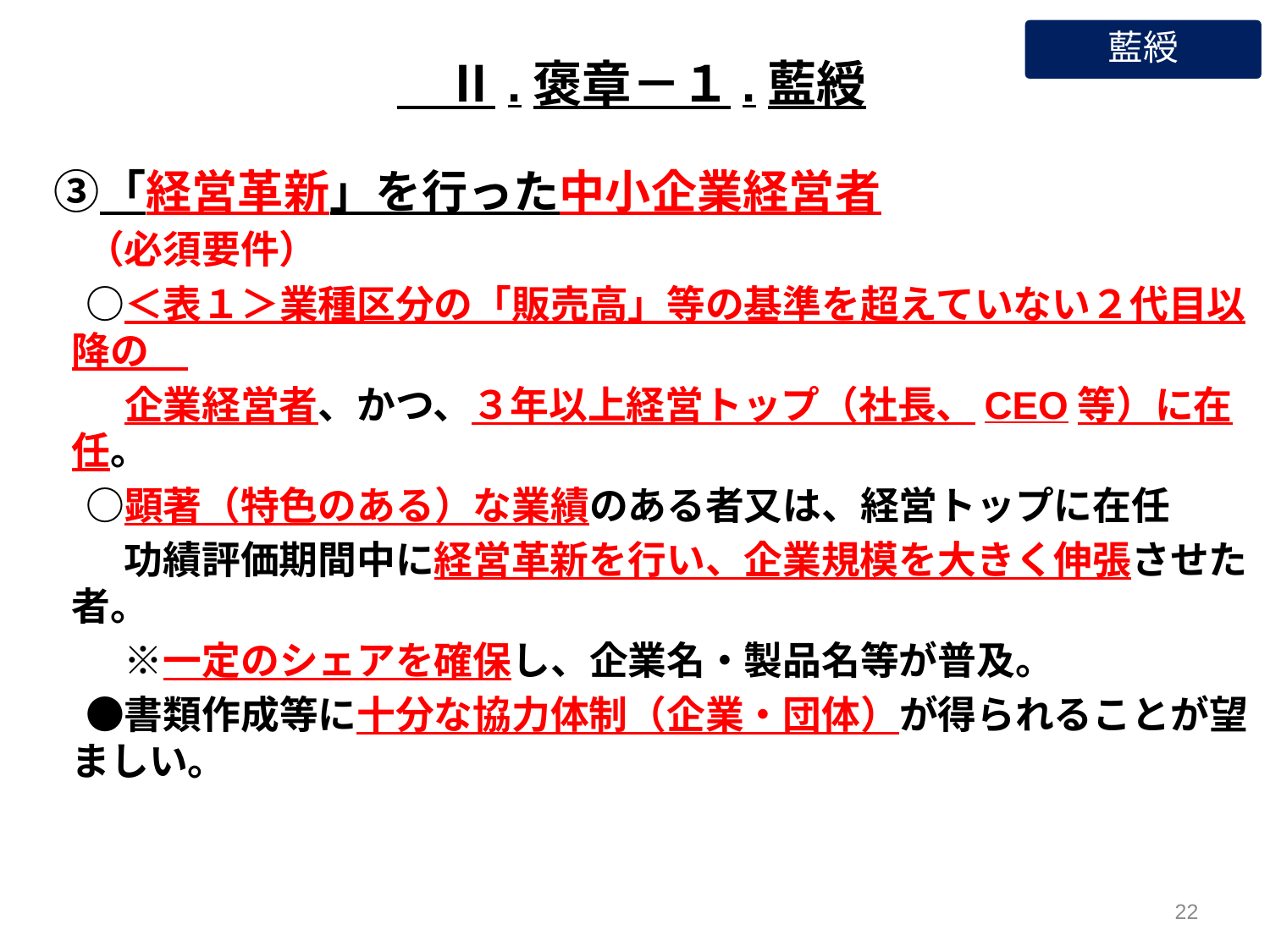

藍綬
　Ⅱ.褒章－１.藍綬
　③「経営革新」を行った中小企業経営者
　　（必須要件）
　　○＜表１＞業種区分の「販売高」等の基準を超えていない２代目以降の
　　　企業経営者、かつ、３年以上経営トップ（社長、CEO等）に在任。
　　○顕著（特色のある）な業績のある者又は、経営トップに在任
　　　功績評価期間中に経営革新を行い、企業規模を大きく伸張させた者。
　　　※一定のシェアを確保し、企業名・製品名等が普及。
　　●書類作成等に十分な協力体制（企業・団体）が得られることが望ましい。
22